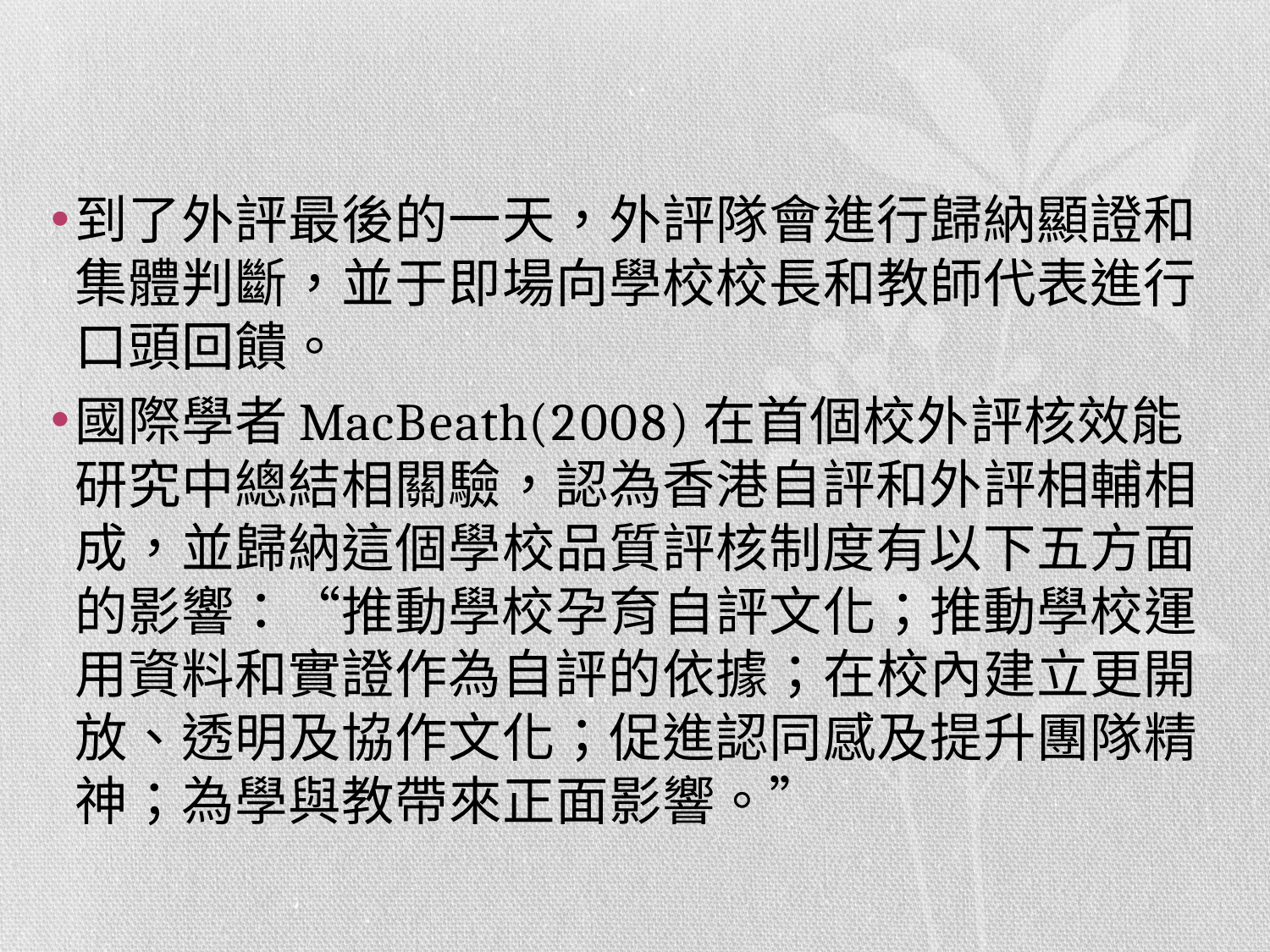

#
到了外評最後的一天，外評隊會進行歸納顯證和集體判斷，並于即場向學校校長和教師代表進行口頭回饋。
國際學者MacBeath(2008)在首個校外評核效能研究中總結相關驗，認為香港自評和外評相輔相成，並歸納這個學校品質評核制度有以下五方面的影響：“推動學校孕育自評文化；推動學校運用資料和實證作為自評的依據；在校內建立更開放、透明及協作文化；促進認同感及提升團隊精神；為學與教帶來正面影響。”